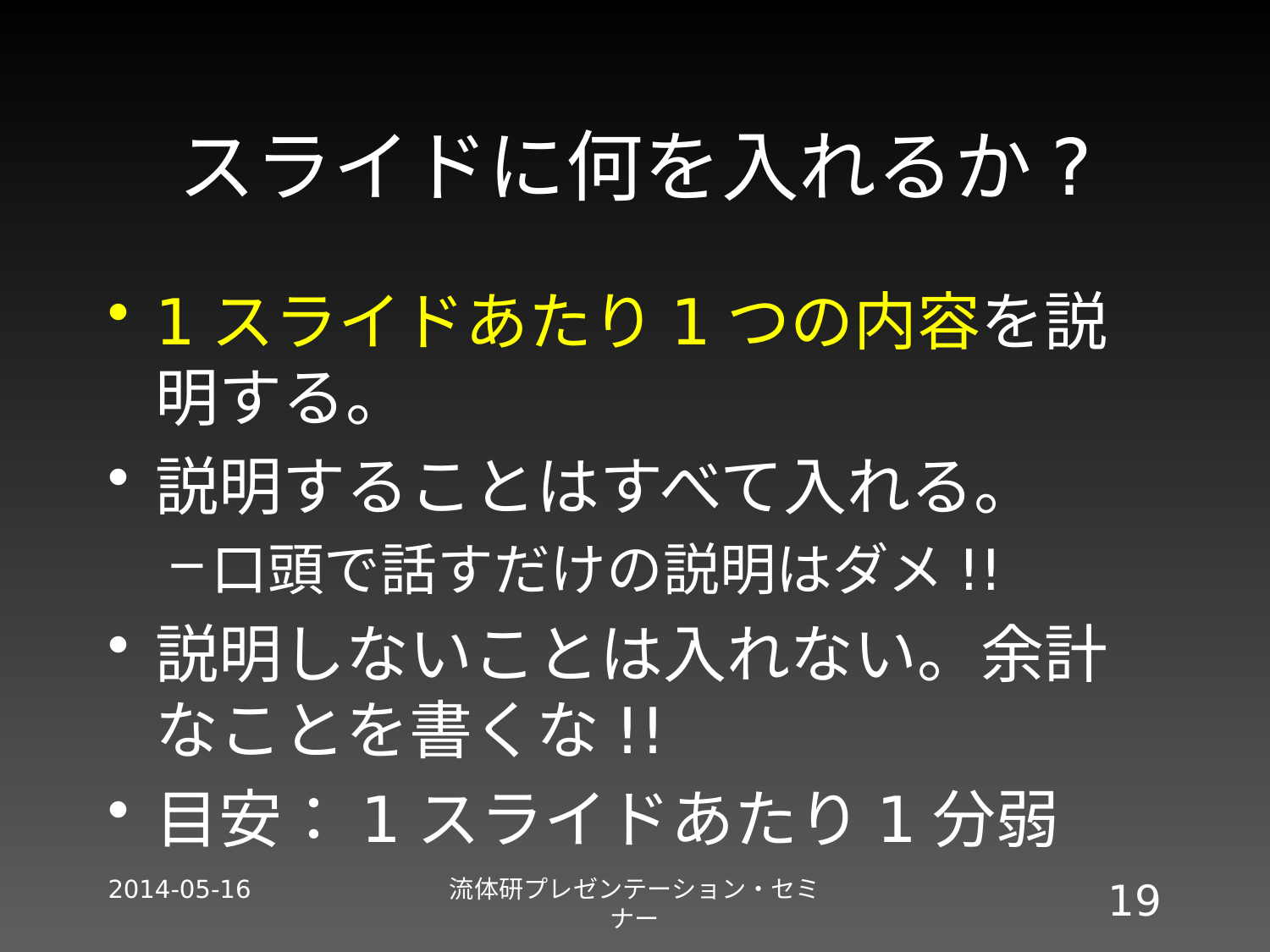

# スライドに何を入れるか?
1スライドあたり1つの内容を説明する。
説明することはすべて入れる。
口頭で話すだけの説明はダメ!!
説明しないことは入れない。余計なことを書くな!!
目安：1スライドあたり1分弱
2014-05-16
流体研プレゼンテーション・セミナー
19